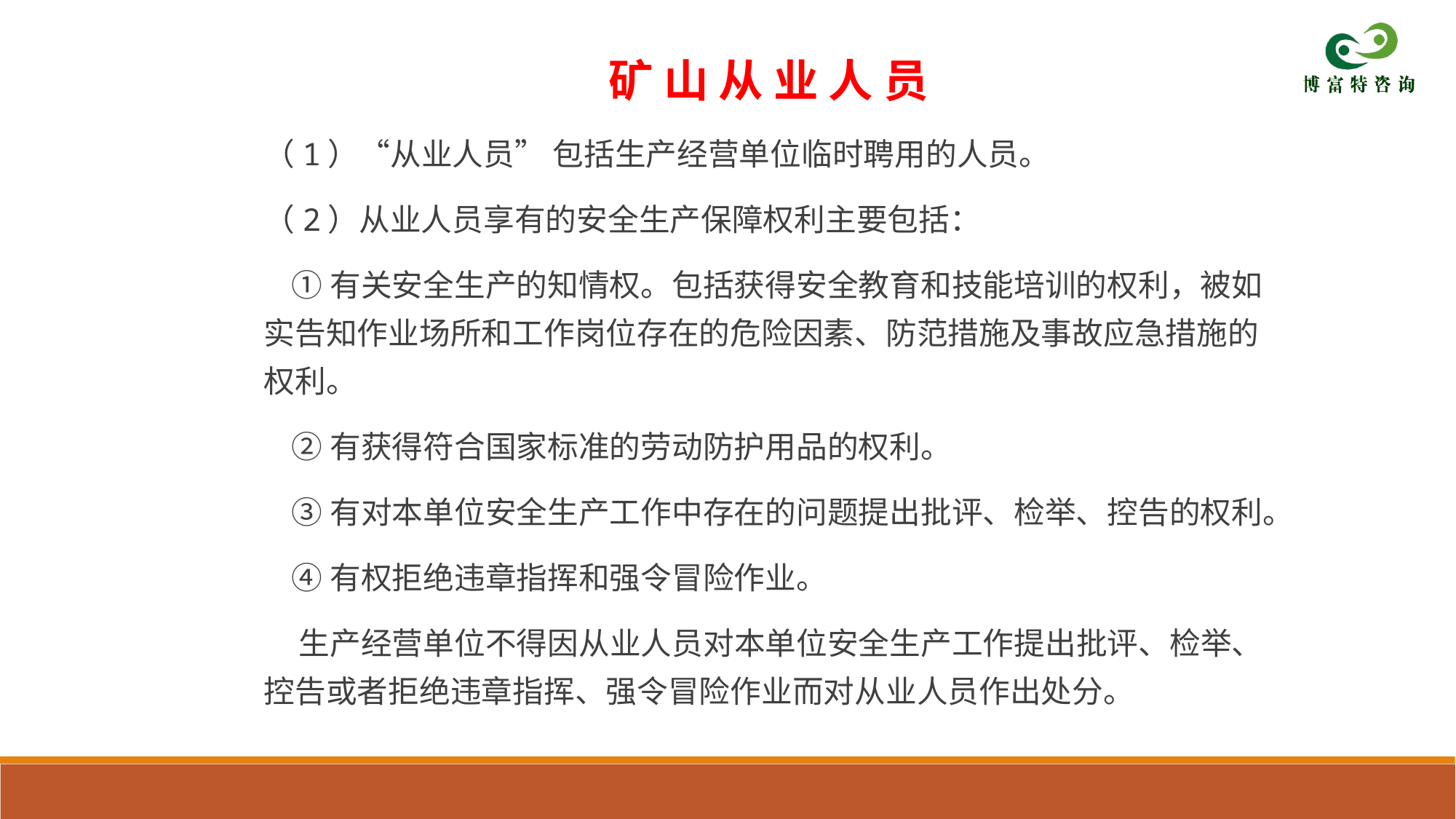

矿 山 从 业 人 员
（1）“从业人员” 包括生产经营单位临时聘用的人员。
（2）从业人员享有的安全生产保障权利主要包括：
    ①有关安全生产的知情权。包括获得安全教育和技能培训的权利，被如实告知作业场所和工作岗位存在的危险因素、防范措施及事故应急措施的权利。
    ②有获得符合国家标准的劳动防护用品的权利。
    ③有对本单位安全生产工作中存在的问题提出批评、检举、控告的权利。
    ④有权拒绝违章指挥和强令冒险作业。
    生产经营单位不得因从业人员对本单位安全生产工作提出批评、检举、控告或者拒绝违章指挥、强令冒险作业而对从业人员作出处分。